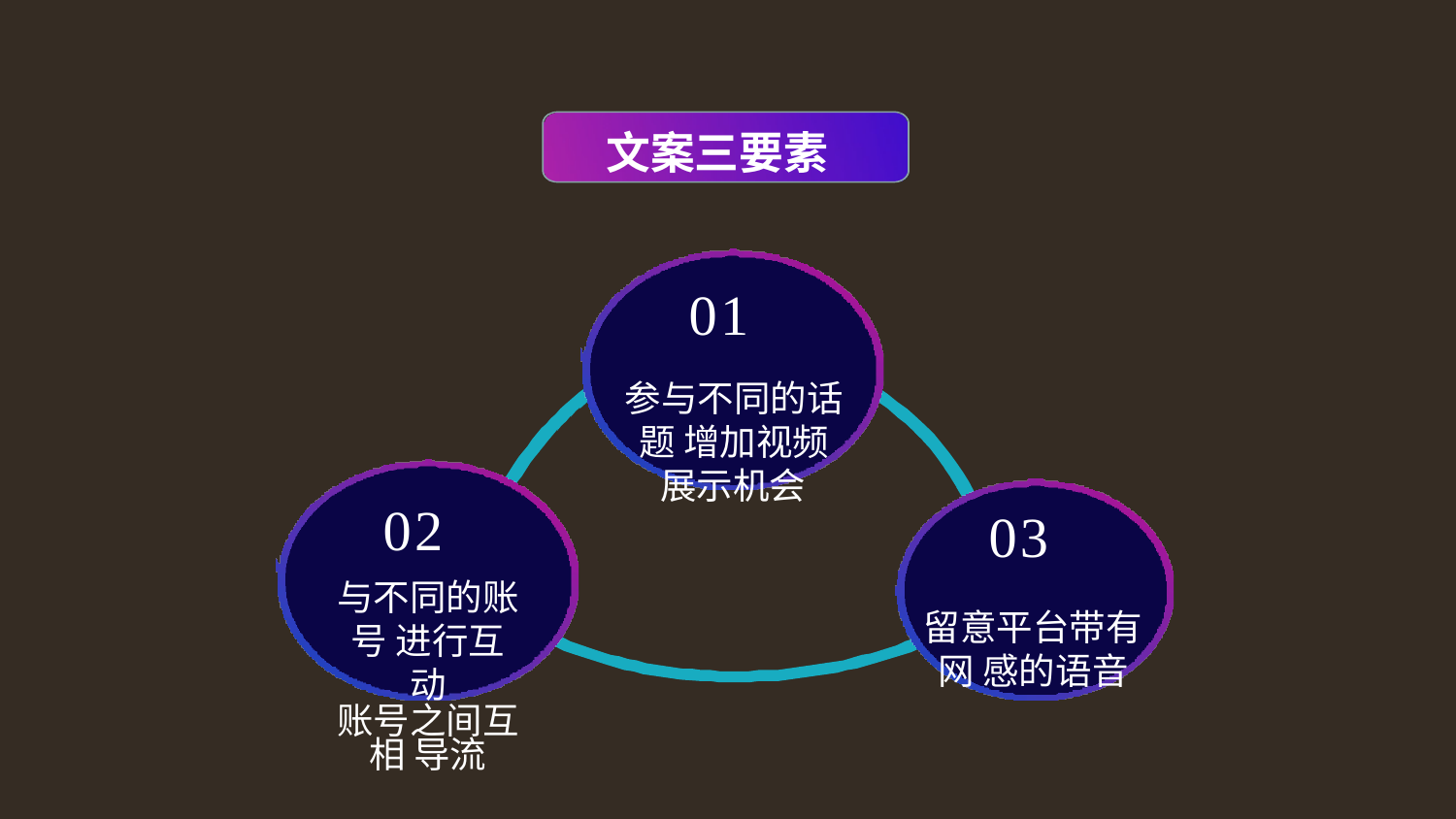

# 文案三要素

01
参与不同的话题 增加视频
展示机会

02
与不同的账号 进行互动
账号之间互相 导流

03
留意平台带有网 感的语音